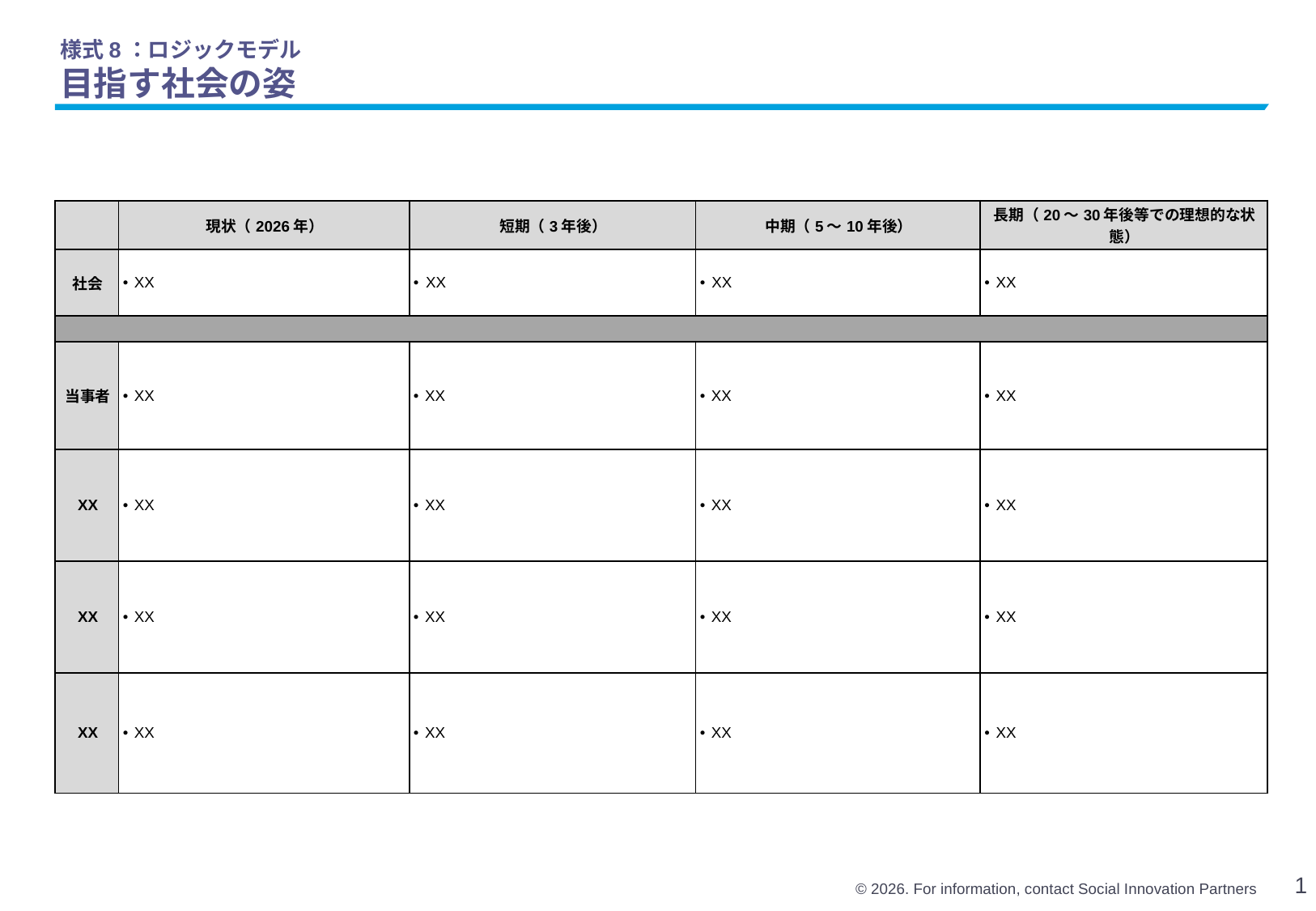

# 様式8：ロジックモデル 目指す社会の姿
|  | 現状（2026年） | 短期（3年後） | 中期（5～10年後） | 長期（20～30年後等での理想的な状態） |
| --- | --- | --- | --- | --- |
| 社会 | XX | XX | XX | XX |
|  |  |  |  |  |
| 当事者 | XX | XX | XX | XX |
| XX | XX | XX | XX | XX |
| XX | XX | XX | XX | XX |
| XX | XX | XX | XX | XX |
1